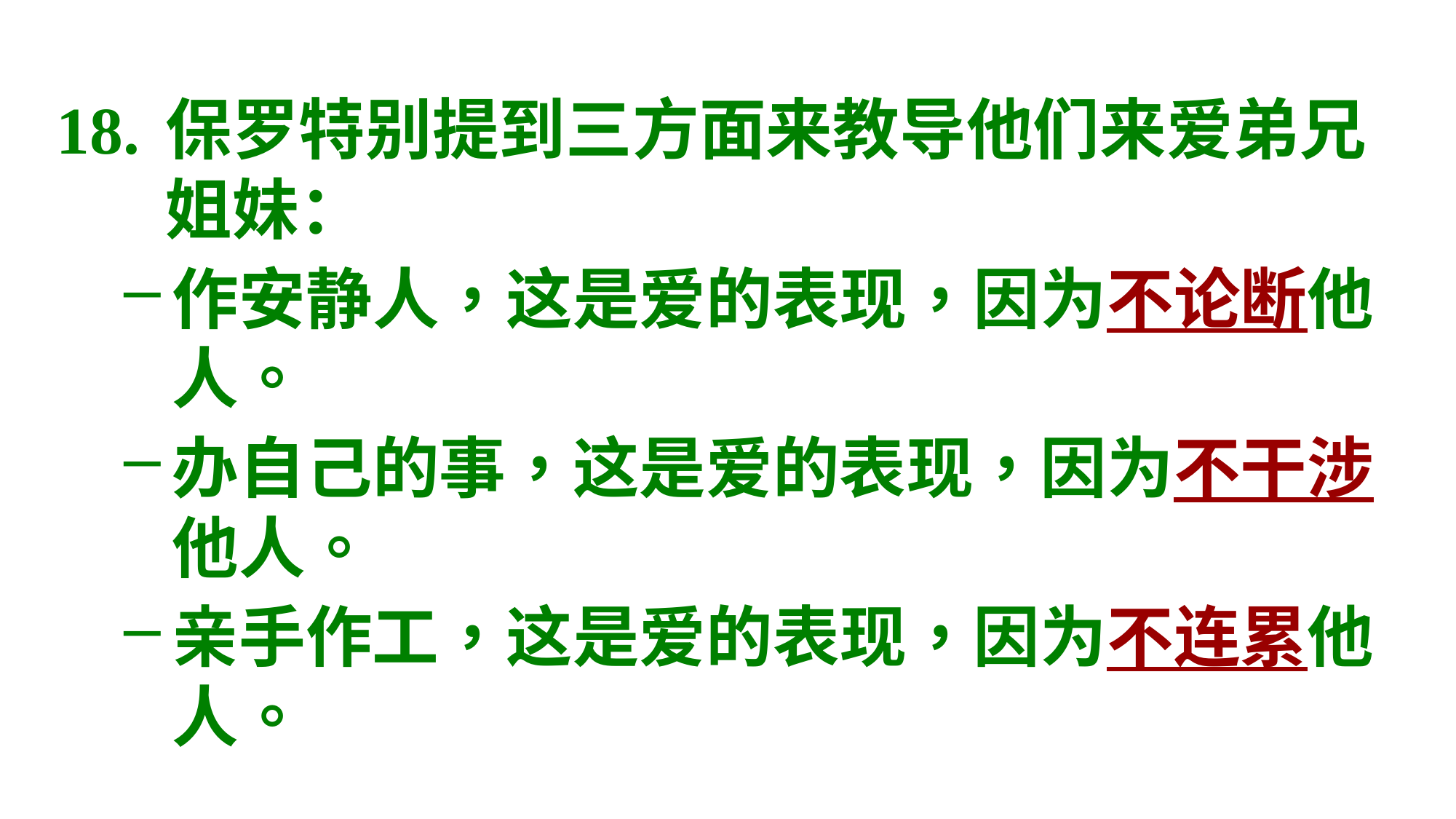

18. 	保罗特别提到三方面来教导他们来爱弟兄姐妹：
作安静人，这是爱的表现，因为不论断他人。
办自己的事，这是爱的表现，因为不干涉他人。
亲手作工，这是爱的表现，因为不连累他人。